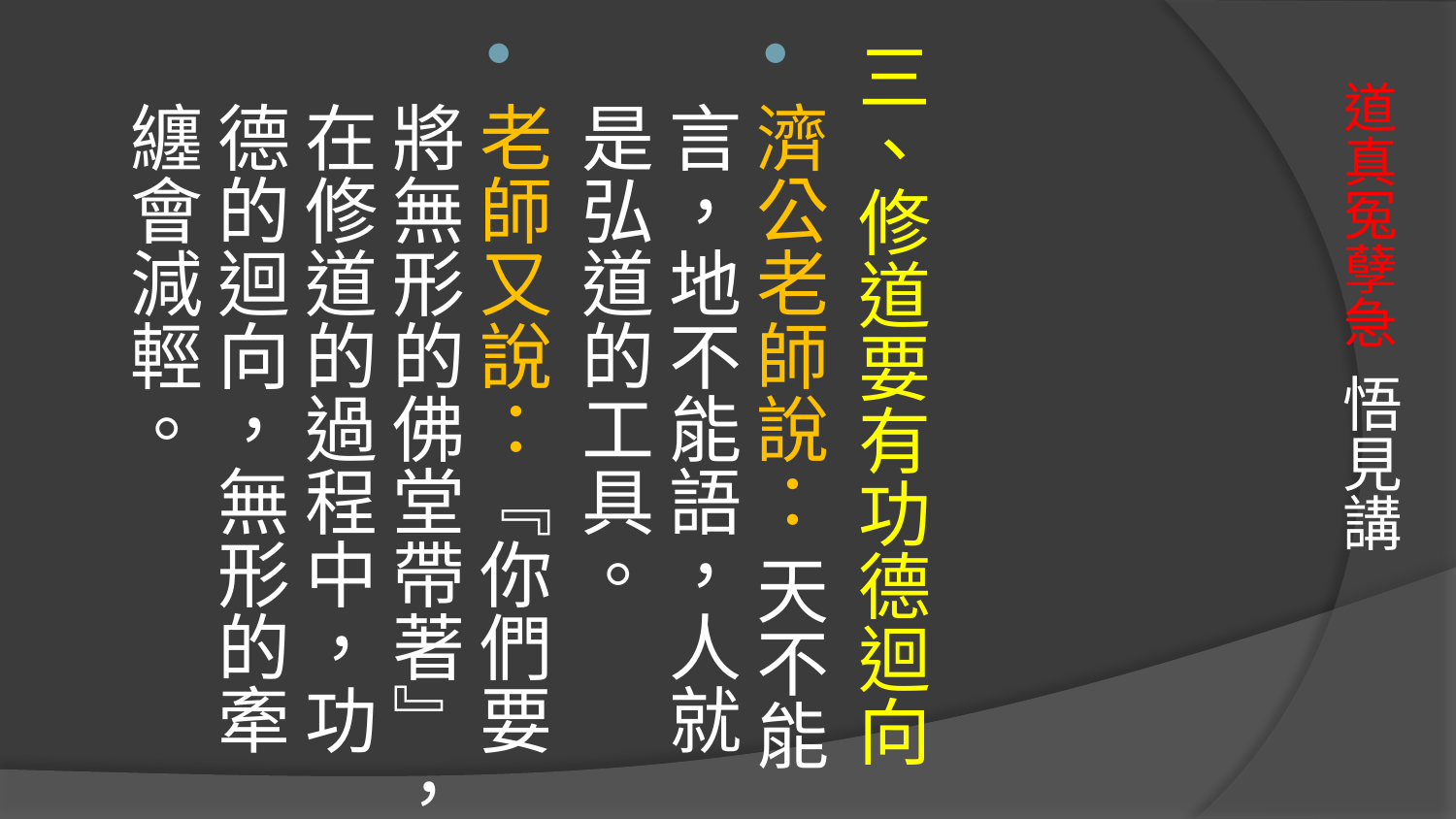

三、修道要有功德迴向
濟公老師說： 天不能言，地不能語，人就是弘道的工具。
老師又說：『你們要將無形的佛堂帶著』，在修道的過程中，功德的迴向，無形的牽纏會減輕。

# 道真冤孽急  悟見講